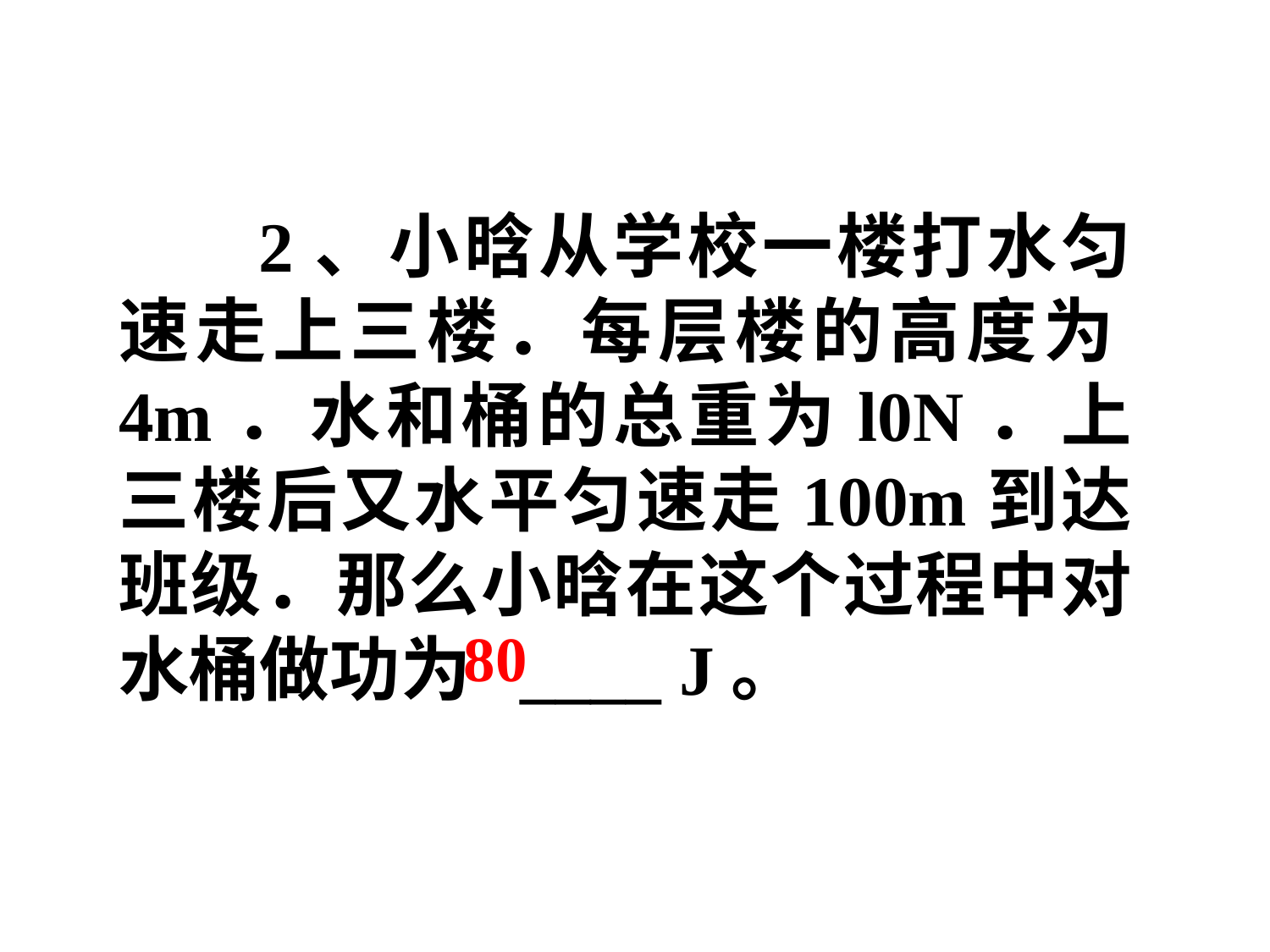

2、小晗从学校一楼打水匀速走上三楼．每层楼的高度为4m．水和桶的总重为l0N．上三楼后又水平匀速走100m到达班级．那么小晗在这个过程中对水桶做功为  ____ J。
80